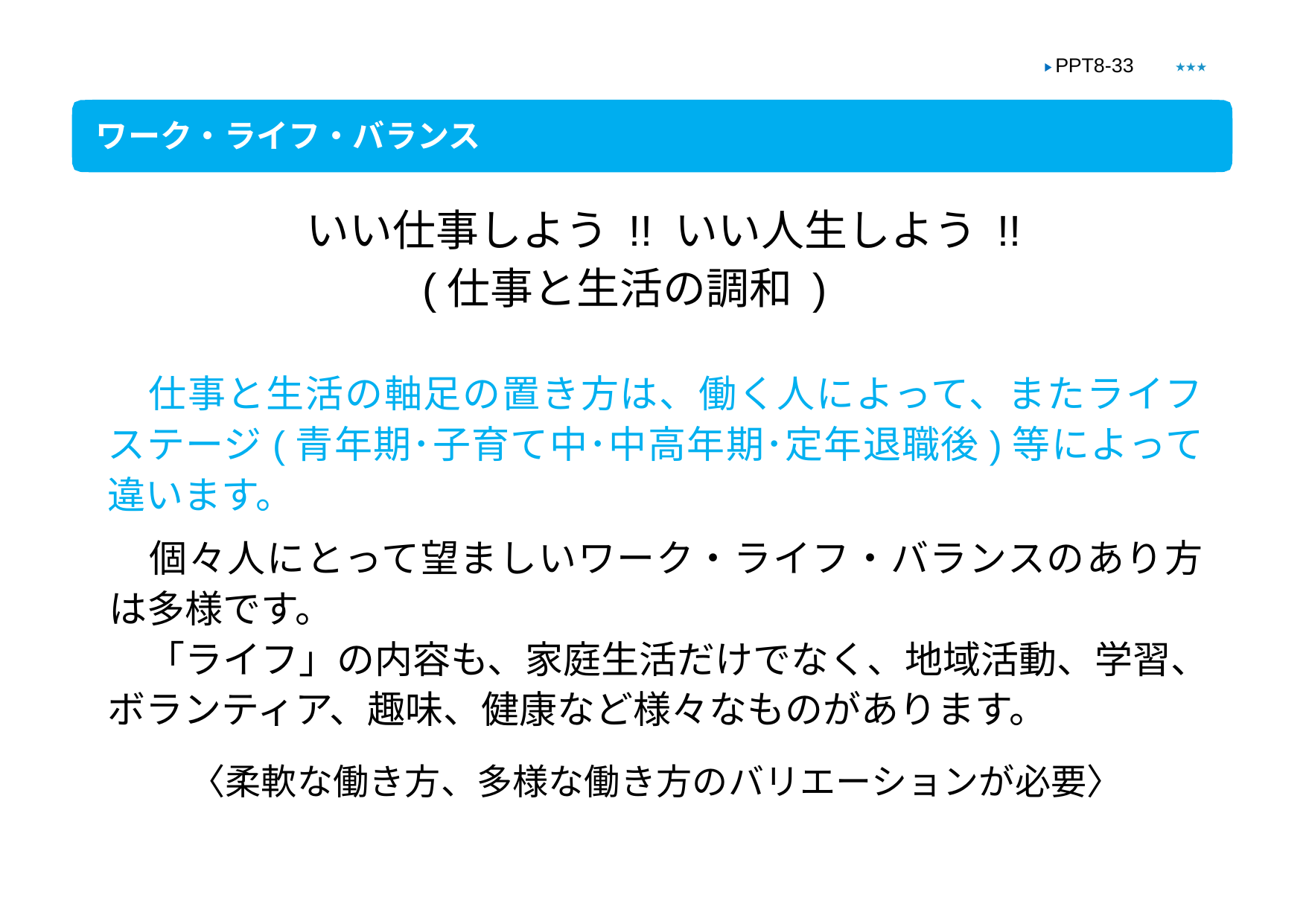

★★★
▶ PPT8-33

ワーク・ライフ・バランス
ワーク・ライフ・バランス)WLB)
いい仕事しよう !! いい人生しよう !!
(仕事と生活の調和 )
　仕事と生活の軸足の置き方は、働く人によって、またライフステージ(青年期･子育て中･中高年期･定年退職後)等によって違います。
　個々人にとって望ましいワーク・ライフ・バランスのあり方は多様です。
　「ライフ」の内容も、家庭生活だけでなく、地域活動、学習、ボランティア、趣味、健康など様々なものがあります。
〈柔軟な働き方、多様な働き方のバリエーションが必要〉